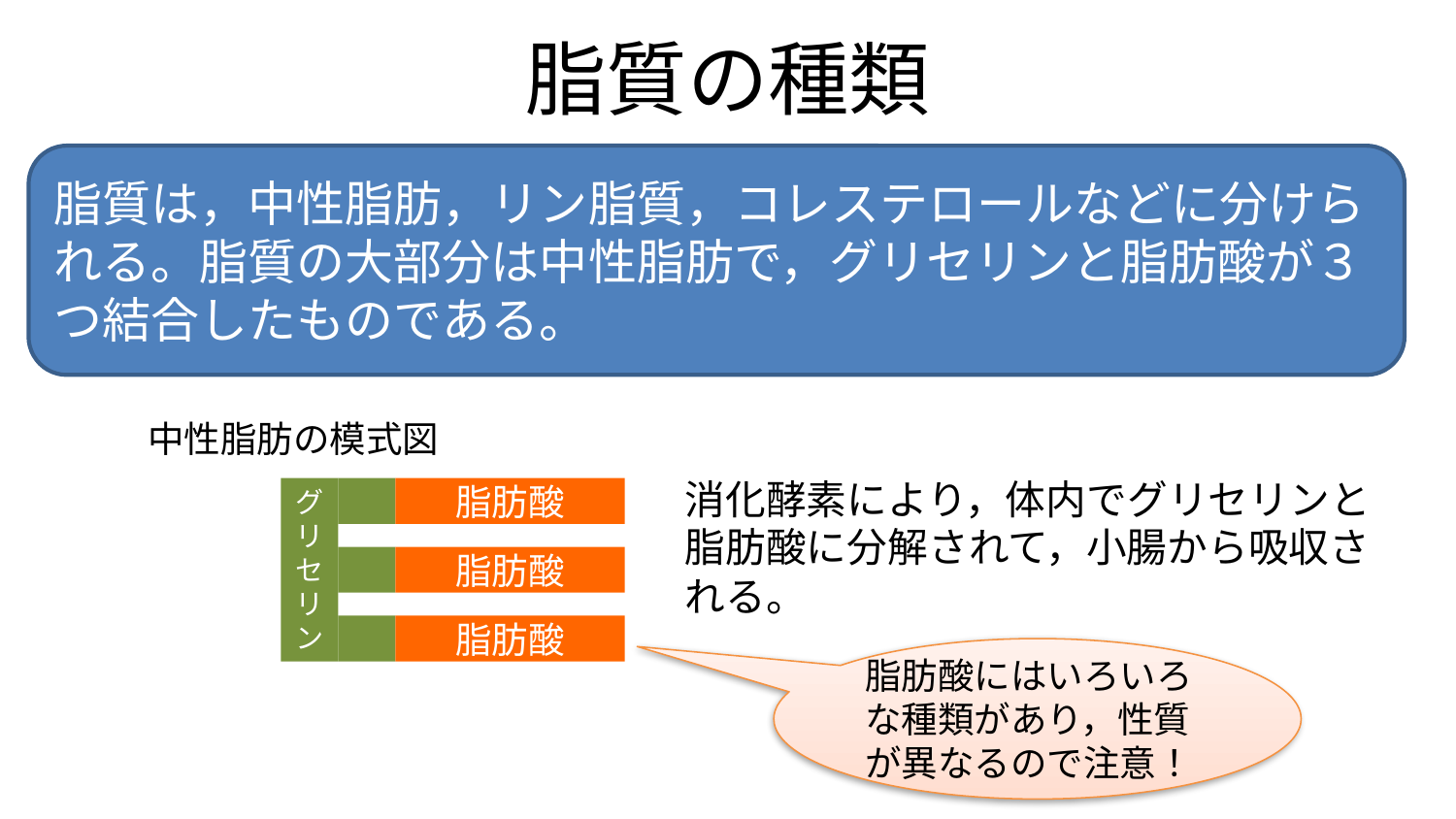

# 脂質の種類
脂質は，中性脂肪，リン脂質，コレステロールなどに分けられる。脂質の大部分は中性脂肪で，グリセリンと脂肪酸が３つ結合したものである。
中性脂肪の模式図
消化酵素により，体内でグリセリンと脂肪酸に分解されて，小腸から吸収される。
グリセリン

脂肪酸

脂肪酸

脂肪酸
脂肪酸にはいろいろな種類があり，性質が異なるので注意！